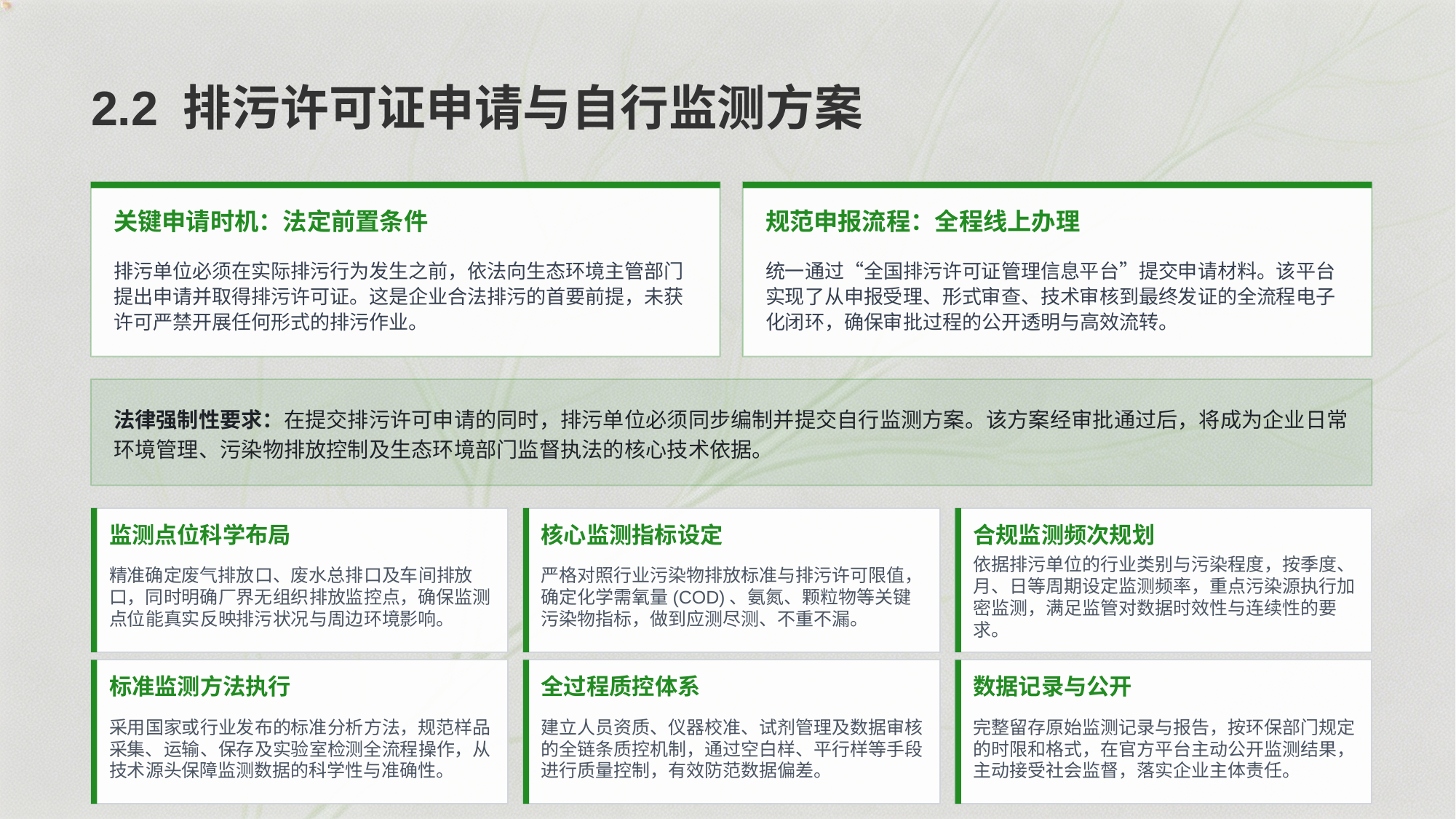

2.2 排污许可证申请与自行监测方案

关键申请时机：法定前置条件
规范申报流程：全程线上办理
排污单位必须在实际排污行为发生之前，依法向生态环境主管部门提出申请并取得排污许可证。这是企业合法排污的首要前提，未获许可严禁开展任何形式的排污作业。
统一通过“全国排污许可证管理信息平台”提交申请材料。该平台实现了从申报受理、形式审查、技术审核到最终发证的全流程电子化闭环，确保审批过程的公开透明与高效流转。

法律强制性要求：在提交排污许可申请的同时，排污单位必须同步编制并提交自行监测方案。该方案经审批通过后，将成为企业日常环境管理、污染物排放控制及生态环境部门监督执法的核心技术依据。

监测点位科学布局
核心监测指标设定
合规监测频次规划
精准确定废气排放口、废水总排口及车间排放口，同时明确厂界无组织排放监控点，确保监测点位能真实反映排污状况与周边环境影响。
严格对照行业污染物排放标准与排污许可限值，确定化学需氧量(COD)、氨氮、颗粒物等关键污染物指标，做到应测尽测、不重不漏。
依据排污单位的行业类别与污染程度，按季度、月、日等周期设定监测频率，重点污染源执行加密监测，满足监管对数据时效性与连续性的要求。

标准监测方法执行
全过程质控体系
数据记录与公开
采用国家或行业发布的标准分析方法，规范样品采集、运输、保存及实验室检测全流程操作，从技术源头保障监测数据的科学性与准确性。
建立人员资质、仪器校准、试剂管理及数据审核的全链条质控机制，通过空白样、平行样等手段进行质量控制，有效防范数据偏差。
完整留存原始监测记录与报告，按环保部门规定的时限和格式，在官方平台主动公开监测结果，主动接受社会监督，落实企业主体责任。